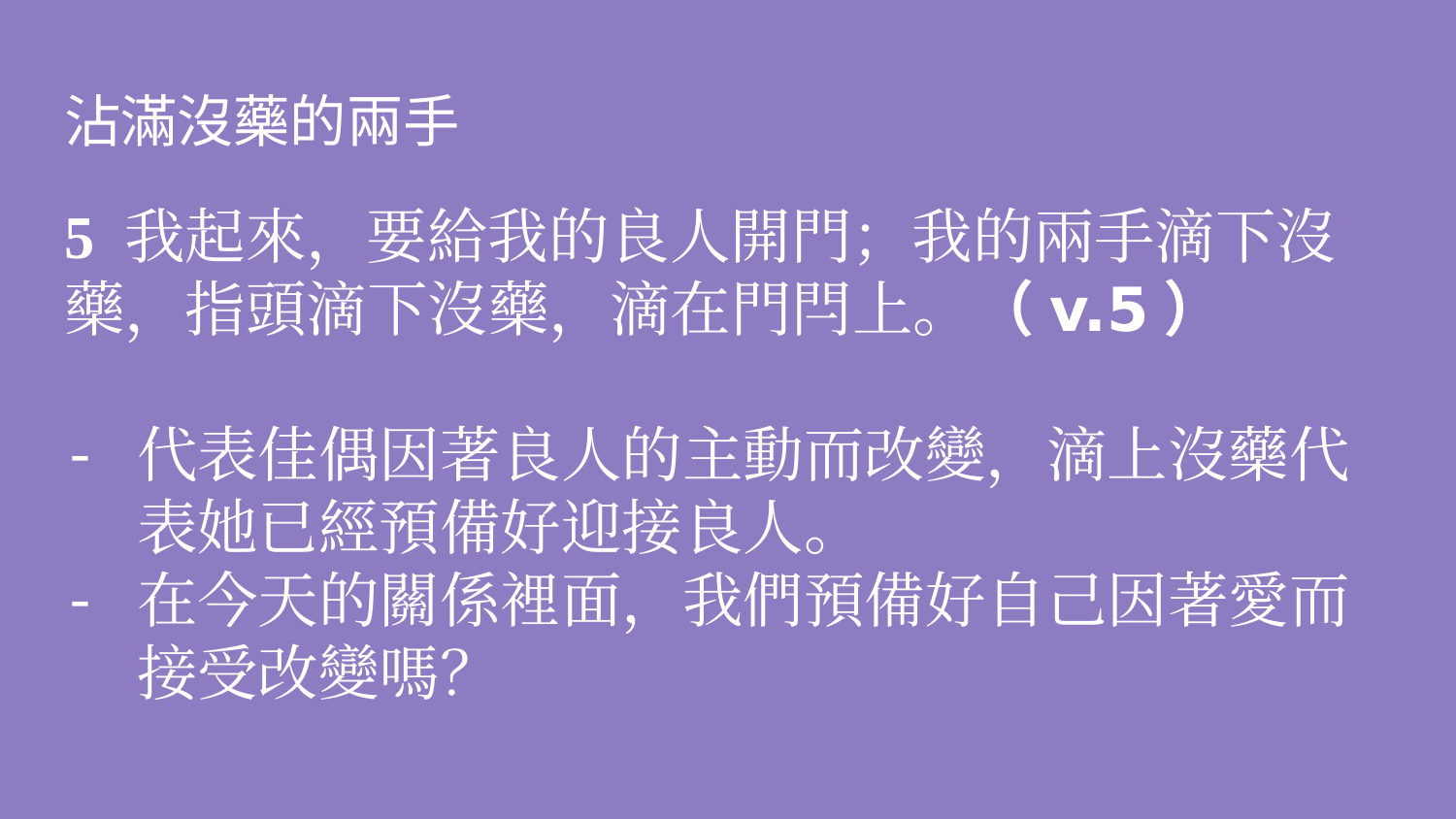

# 沾滿沒藥的兩手
5 我起來，要給我的良人開門；我的兩手滴下沒藥，指頭滴下沒藥，滴在門閂上。（v.5）

代表佳偶因著良人的主動而改變，滴上沒藥代表她已經預備好迎接良人。
在今天的關係裡面，我們預備好自己因著愛而接受改變嗎？